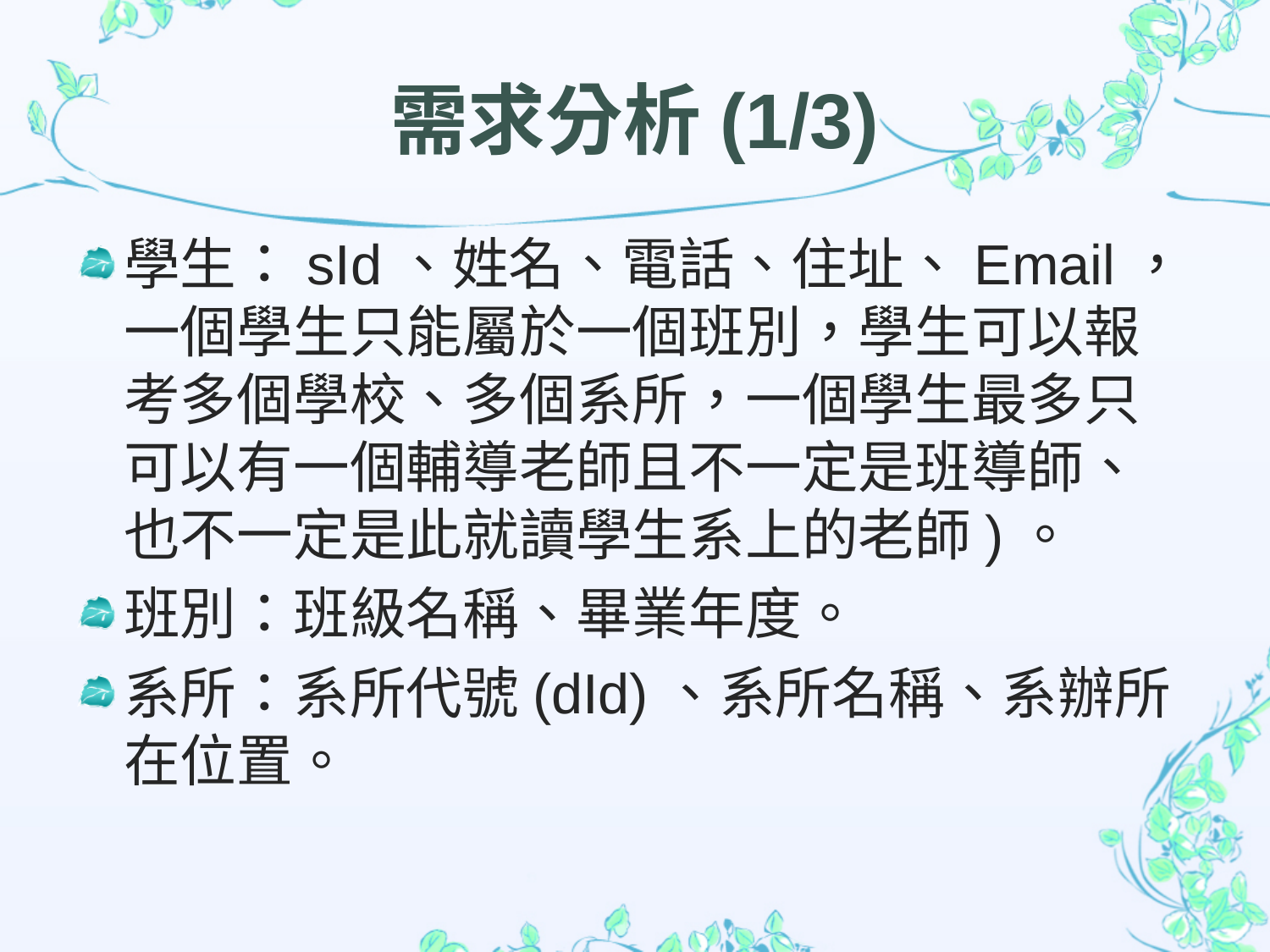

# 需求分析(1/3)
學生：sId、姓名、電話、住址、Email，一個學生只能屬於一個班別，學生可以報考多個學校、多個系所，一個學生最多只可以有一個輔導老師且不一定是班導師、也不一定是此就讀學生系上的老師)。
班別：班級名稱、畢業年度。
系所：系所代號(dId)、系所名稱、系辦所在位置。